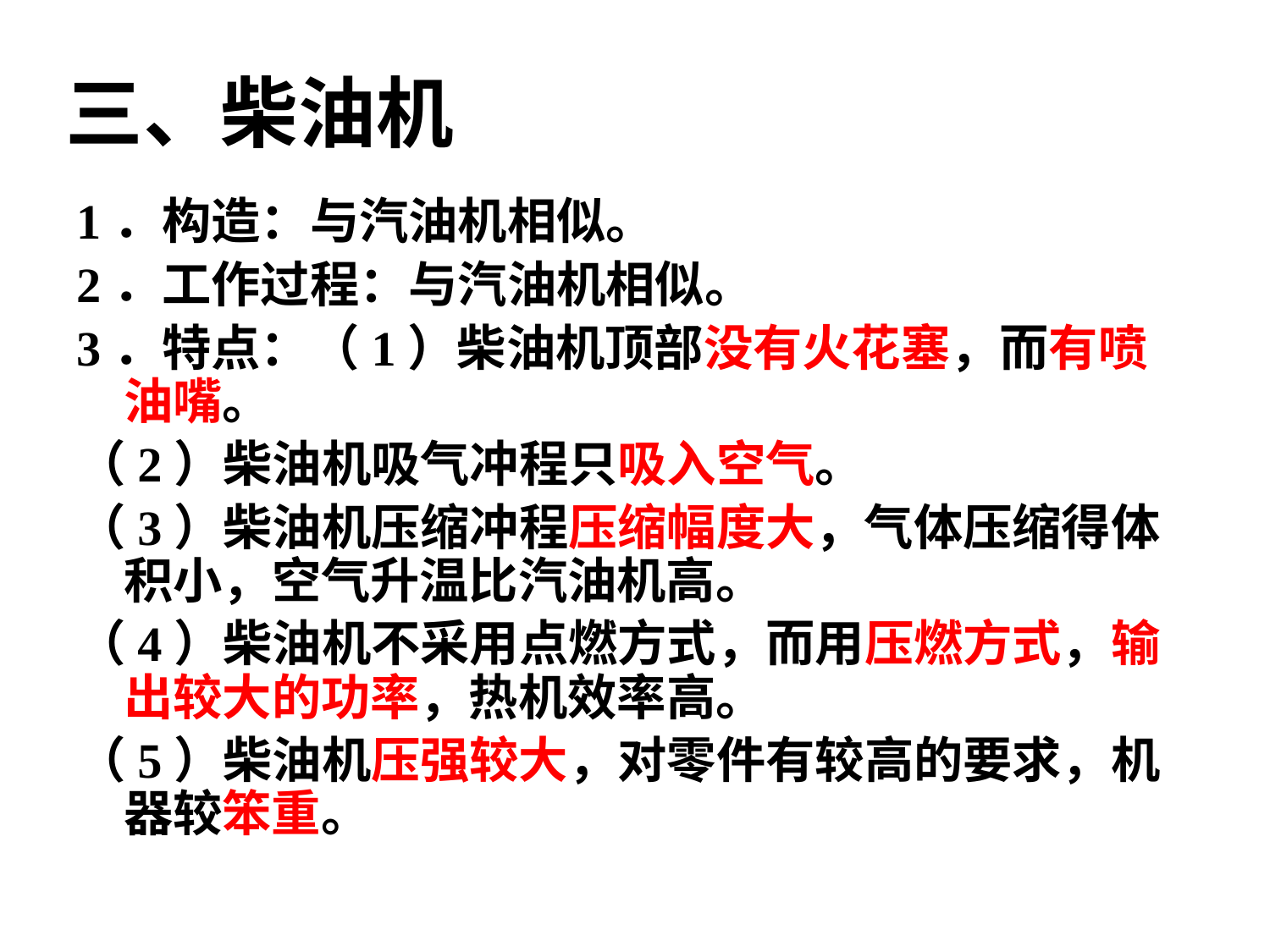

# 三、柴油机
1．构造：与汽油机相似。
2．工作过程：与汽油机相似。
3．特点：（1）柴油机顶部没有火花塞，而有喷油嘴。
（2）柴油机吸气冲程只吸入空气。
（3）柴油机压缩冲程压缩幅度大，气体压缩得体积小，空气升温比汽油机高。
（4）柴油机不采用点燃方式，而用压燃方式，输出较大的功率，热机效率高。
（5）柴油机压强较大，对零件有较高的要求，机器较笨重。